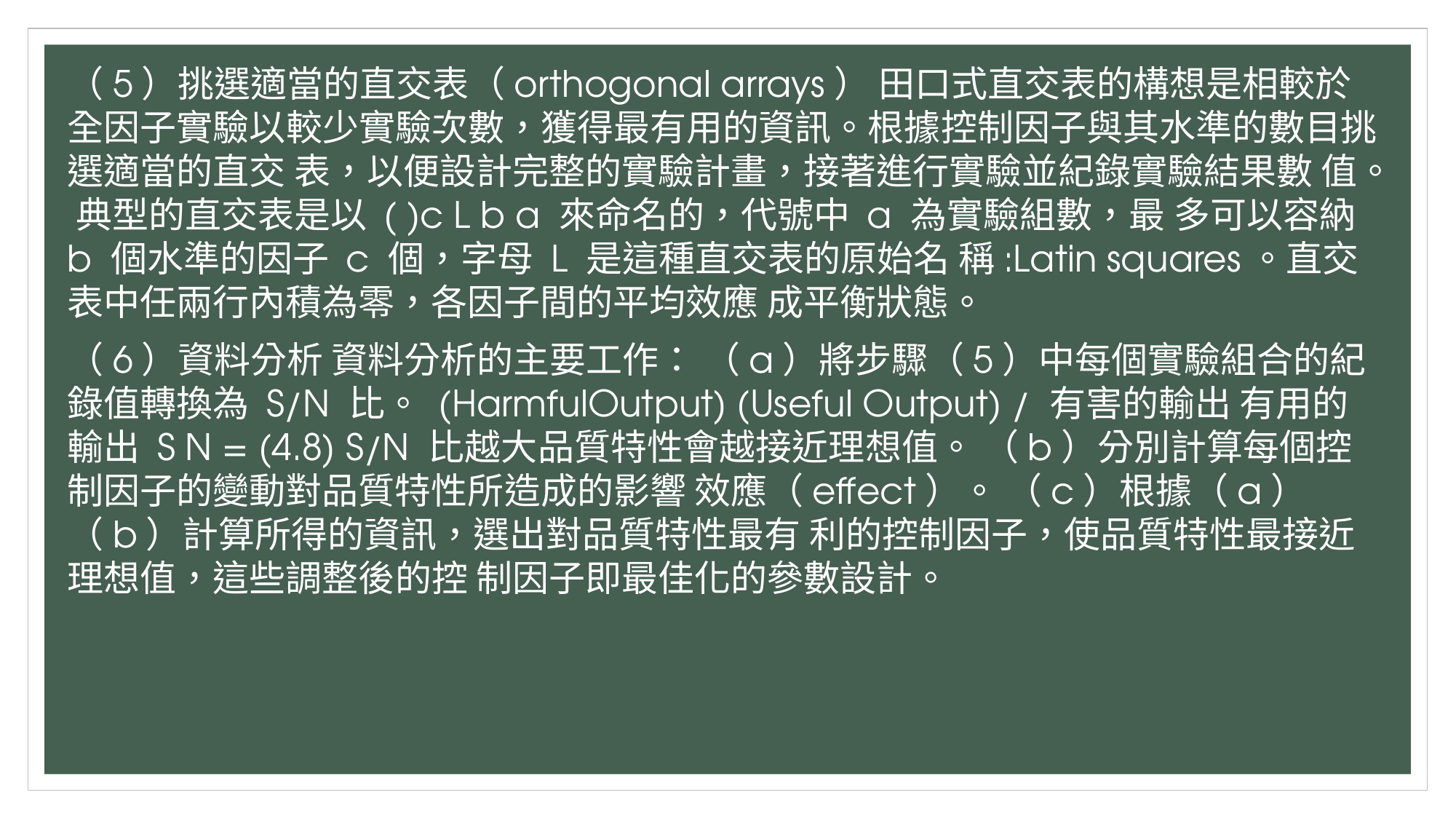

（5）挑選適當的直交表（orthogonal arrays） 田口式直交表的構想是相較於全因子實驗以較少實驗次數，獲得最有用的資訊。根據控制因子與其水準的數目挑選適當的直交 表，以便設計完整的實驗計畫，接著進行實驗並紀錄實驗結果數 值。 典型的直交表是以 ( )c L b a 來命名的，代號中 a 為實驗組數，最 多可以容納 b 個水準的因子 c 個，字母 L 是這種直交表的原始名 稱:Latin squares。直交表中任兩行內積為零，各因子間的平均效應 成平衡狀態。
（6）資料分析 資料分析的主要工作： （a）將步驟（5）中每個實驗組合的紀錄值轉換為 S/N 比。 (HarmfulOutput) (Useful Output) / 有害的輸出 有用的輸出 S N = (4.8) S/N 比越大品質特性會越接近理想值。 （b）分別計算每個控制因子的變動對品質特性所造成的影響 效應（effect）。 （c）根據（a）（b）計算所得的資訊，選出對品質特性最有 利的控制因子，使品質特性最接近理想值，這些調整後的控 制因子即最佳化的參數設計。